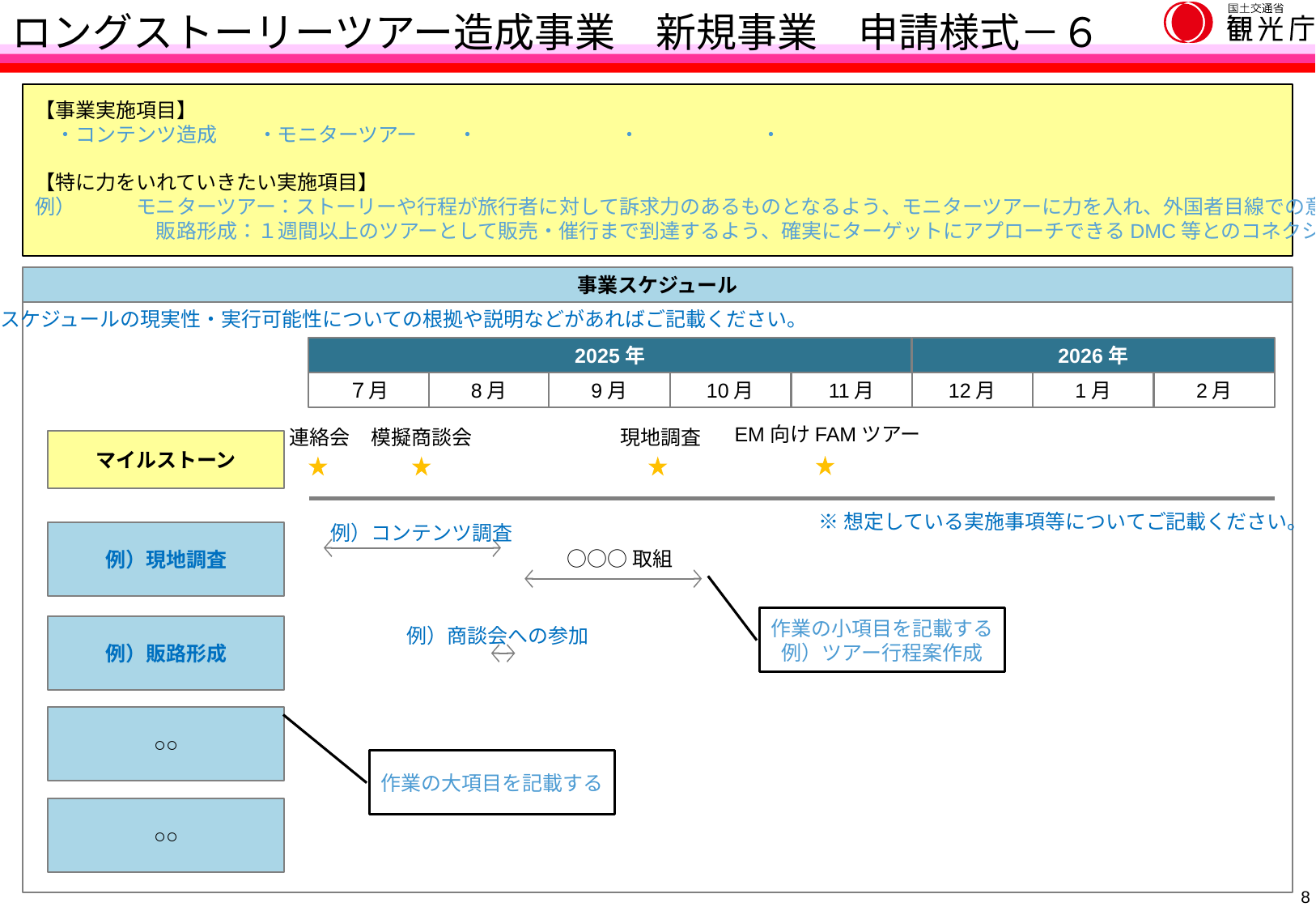

ロングストーリーツアー造成事業　新規事業　申請様式－６
【事業実施項目】
　・コンテンツ造成　　・モニターツアー　　・　　　　　　　・　　　　　　・

【特に力をいれていきたい実施項目】
例）　　　モニターツアー：ストーリーや行程が旅行者に対して訴求力のあるものとなるよう、モニターツアーに力を入れ、外国者目線での意見を取り入れる。
　　　　　　販路形成：１週間以上のツアーとして販売・催行まで到達するよう、確実にターゲットにアプローチできるDMC等とのコネクション獲得に取り組む。
事業スケジュール
※スケジュールの現実性・実行可能性についての根拠や説明などがあればご記載ください。

2025年
2026年
７月
７月
8月
1月
2月
12月
11月
10月
9月
EM向けFAMツアー

模擬商談会
連絡会

現地調査

マイルストーン

※想定している実施事項等についてご記載ください。
例）コンテンツ調査
例）現地調査
○○○取組
作業の小項目を記載する
例）ツアー行程案作成
例）販路形成
例）商談会への参加
○○
作業の大項目を記載する
○○
8